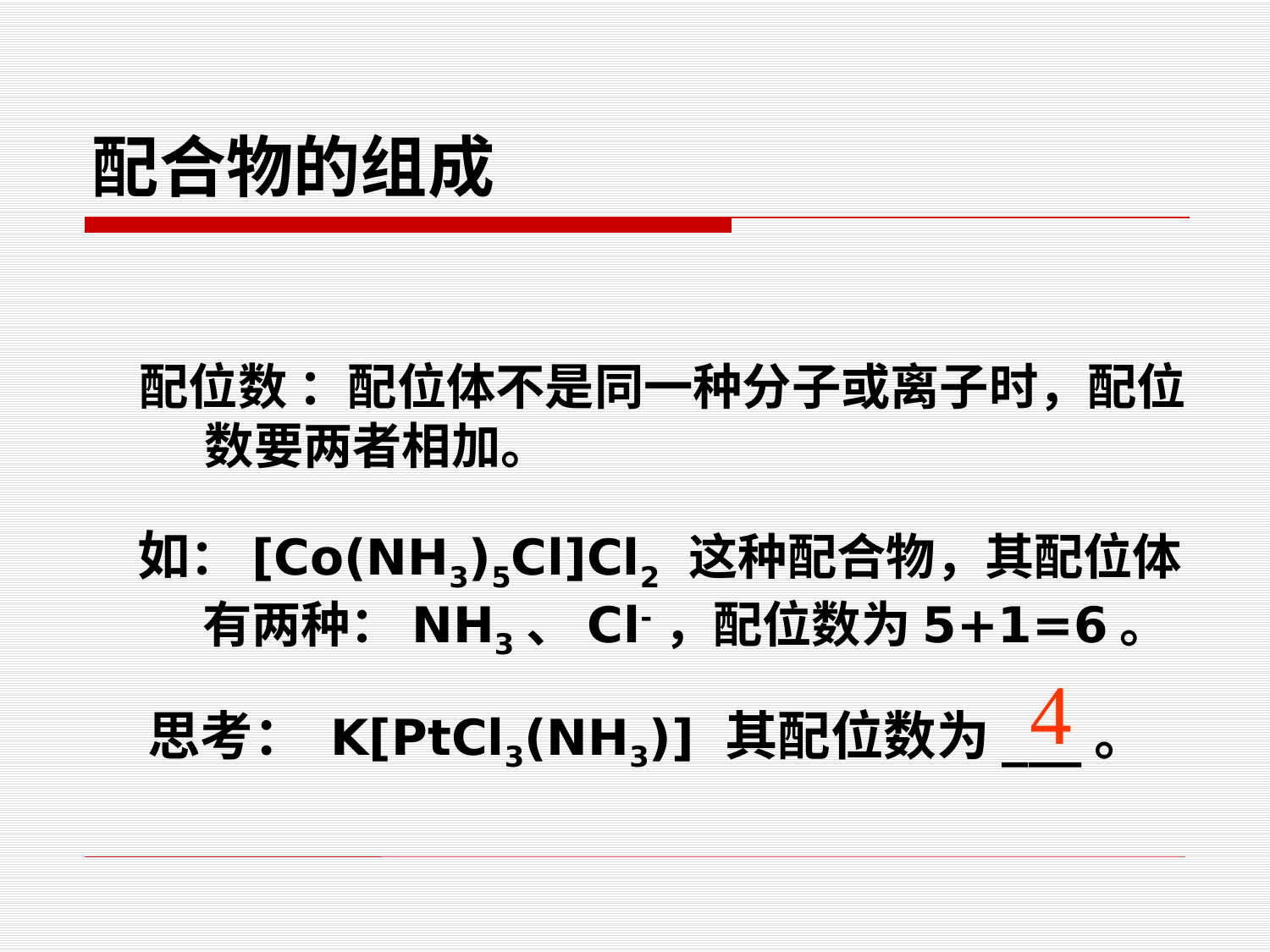

# 配合物的组成
配位数 ：配位体不是同一种分子或离子时，配位数要两者相加。
如：[Co(NH3)5Cl]Cl2 这种配合物，其配位体有两种：NH3、Cl-，配位数为5+1=6。
4
思考： K[PtCl3(NH3)] 其配位数为___。